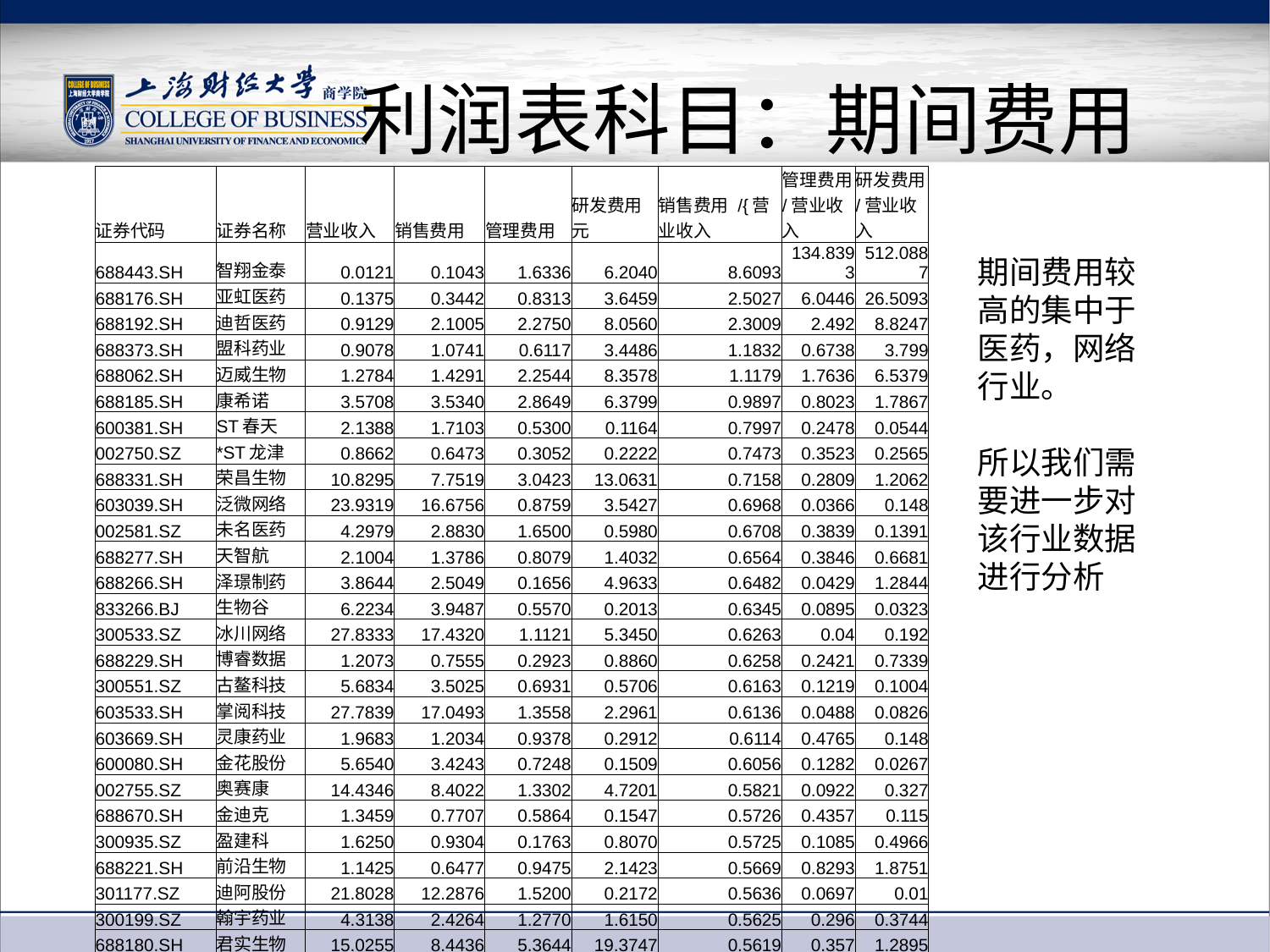

# 利润表科目：期间费用
| 证券代码 | 证券名称 | 营业收入 | 销售费用 | 管理费用 | 研发费用元 | 销售费用 /{营业收入 | 管理费用 /营业收入 | 研发费用 /营业收入 |
| --- | --- | --- | --- | --- | --- | --- | --- | --- |
| 688443.SH | 智翔金泰 | 0.0121 | 0.1043 | 1.6336 | 6.2040 | 8.6093 | 134.8393 | 512.0887 |
| 688176.SH | 亚虹医药 | 0.1375 | 0.3442 | 0.8313 | 3.6459 | 2.5027 | 6.0446 | 26.5093 |
| 688192.SH | 迪哲医药 | 0.9129 | 2.1005 | 2.2750 | 8.0560 | 2.3009 | 2.492 | 8.8247 |
| 688373.SH | 盟科药业 | 0.9078 | 1.0741 | 0.6117 | 3.4486 | 1.1832 | 0.6738 | 3.799 |
| 688062.SH | 迈威生物 | 1.2784 | 1.4291 | 2.2544 | 8.3578 | 1.1179 | 1.7636 | 6.5379 |
| 688185.SH | 康希诺 | 3.5708 | 3.5340 | 2.8649 | 6.3799 | 0.9897 | 0.8023 | 1.7867 |
| 600381.SH | ST春天 | 2.1388 | 1.7103 | 0.5300 | 0.1164 | 0.7997 | 0.2478 | 0.0544 |
| 002750.SZ | \*ST龙津 | 0.8662 | 0.6473 | 0.3052 | 0.2222 | 0.7473 | 0.3523 | 0.2565 |
| 688331.SH | 荣昌生物 | 10.8295 | 7.7519 | 3.0423 | 13.0631 | 0.7158 | 0.2809 | 1.2062 |
| 603039.SH | 泛微网络 | 23.9319 | 16.6756 | 0.8759 | 3.5427 | 0.6968 | 0.0366 | 0.148 |
| 002581.SZ | 未名医药 | 4.2979 | 2.8830 | 1.6500 | 0.5980 | 0.6708 | 0.3839 | 0.1391 |
| 688277.SH | 天智航 | 2.1004 | 1.3786 | 0.8079 | 1.4032 | 0.6564 | 0.3846 | 0.6681 |
| 688266.SH | 泽璟制药 | 3.8644 | 2.5049 | 0.1656 | 4.9633 | 0.6482 | 0.0429 | 1.2844 |
| 833266.BJ | 生物谷 | 6.2234 | 3.9487 | 0.5570 | 0.2013 | 0.6345 | 0.0895 | 0.0323 |
| 300533.SZ | 冰川网络 | 27.8333 | 17.4320 | 1.1121 | 5.3450 | 0.6263 | 0.04 | 0.192 |
| 688229.SH | 博睿数据 | 1.2073 | 0.7555 | 0.2923 | 0.8860 | 0.6258 | 0.2421 | 0.7339 |
| 300551.SZ | 古鳌科技 | 5.6834 | 3.5025 | 0.6931 | 0.5706 | 0.6163 | 0.1219 | 0.1004 |
| 603533.SH | 掌阅科技 | 27.7839 | 17.0493 | 1.3558 | 2.2961 | 0.6136 | 0.0488 | 0.0826 |
| 603669.SH | 灵康药业 | 1.9683 | 1.2034 | 0.9378 | 0.2912 | 0.6114 | 0.4765 | 0.148 |
| 600080.SH | 金花股份 | 5.6540 | 3.4243 | 0.7248 | 0.1509 | 0.6056 | 0.1282 | 0.0267 |
| 002755.SZ | 奥赛康 | 14.4346 | 8.4022 | 1.3302 | 4.7201 | 0.5821 | 0.0922 | 0.327 |
| 688670.SH | 金迪克 | 1.3459 | 0.7707 | 0.5864 | 0.1547 | 0.5726 | 0.4357 | 0.115 |
| 300935.SZ | 盈建科 | 1.6250 | 0.9304 | 0.1763 | 0.8070 | 0.5725 | 0.1085 | 0.4966 |
| 688221.SH | 前沿生物 | 1.1425 | 0.6477 | 0.9475 | 2.1423 | 0.5669 | 0.8293 | 1.8751 |
| 301177.SZ | 迪阿股份 | 21.8028 | 12.2876 | 1.5200 | 0.2172 | 0.5636 | 0.0697 | 0.01 |
| 300199.SZ | 翰宇药业 | 4.3138 | 2.4264 | 1.2770 | 1.6150 | 0.5625 | 0.296 | 0.3744 |
| 688180.SH | 君实生物 | 15.0255 | 8.4436 | 5.3644 | 19.3747 | 0.5619 | 0.357 | 1.2895 |
| 688687.SH | 凯因科技 | 14.1201 | 7.9342 | 1.0290 | 1.3422 | 0.5619 | 0.0729 | 0.0951 |
| 600211.SH | 西藏药业 | 31.3433 | 17.5741 | 1.2400 | 0.1735 | 0.5607 | 0.0396 | 0.0055 |
| 300803.SZ | 指南针 | 9.8692 | 5.4925 | 2.8491 | 1.4593 | 0.5565 | 0.2887 | 0.1479 |
期间费用较高的集中于医药，网络行业。

所以我们需要进一步对该行业数据进行分析